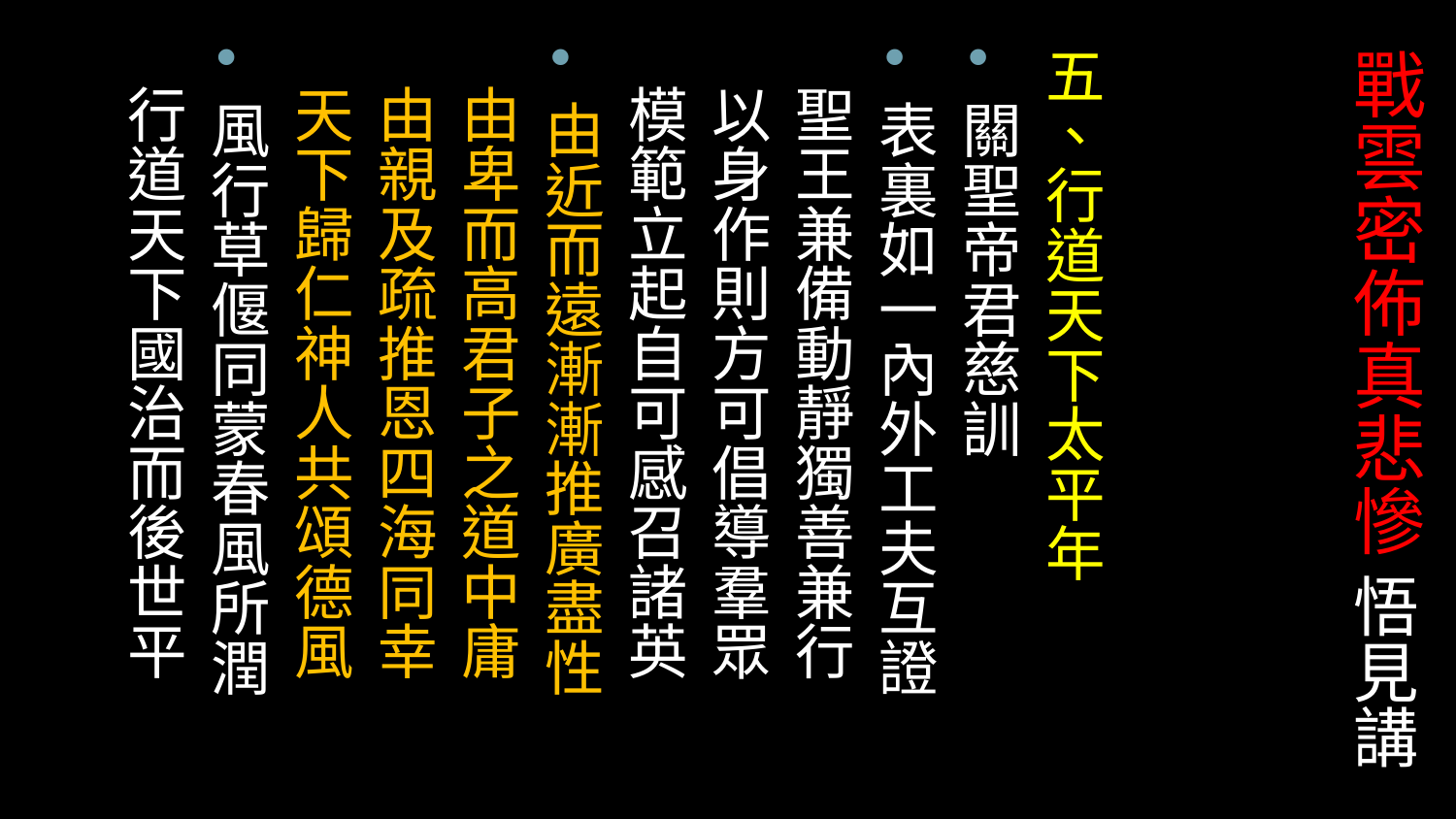

# 戰雲密佈真悲慘 悟見講
五、行道天下太平年
關聖帝君慈訓
表裏如一內外工夫互證
  聖王兼備動靜獨善兼行
  以身作則方可倡導羣眾
  模範立起自可感召諸英
由近而遠漸漸推廣盡性
  由卑而高君子之道中庸
  由親及疏推恩四海同幸
  天下歸仁神人共頌德風
風行草偃同蒙春風所潤
  行道天下國治而後世平